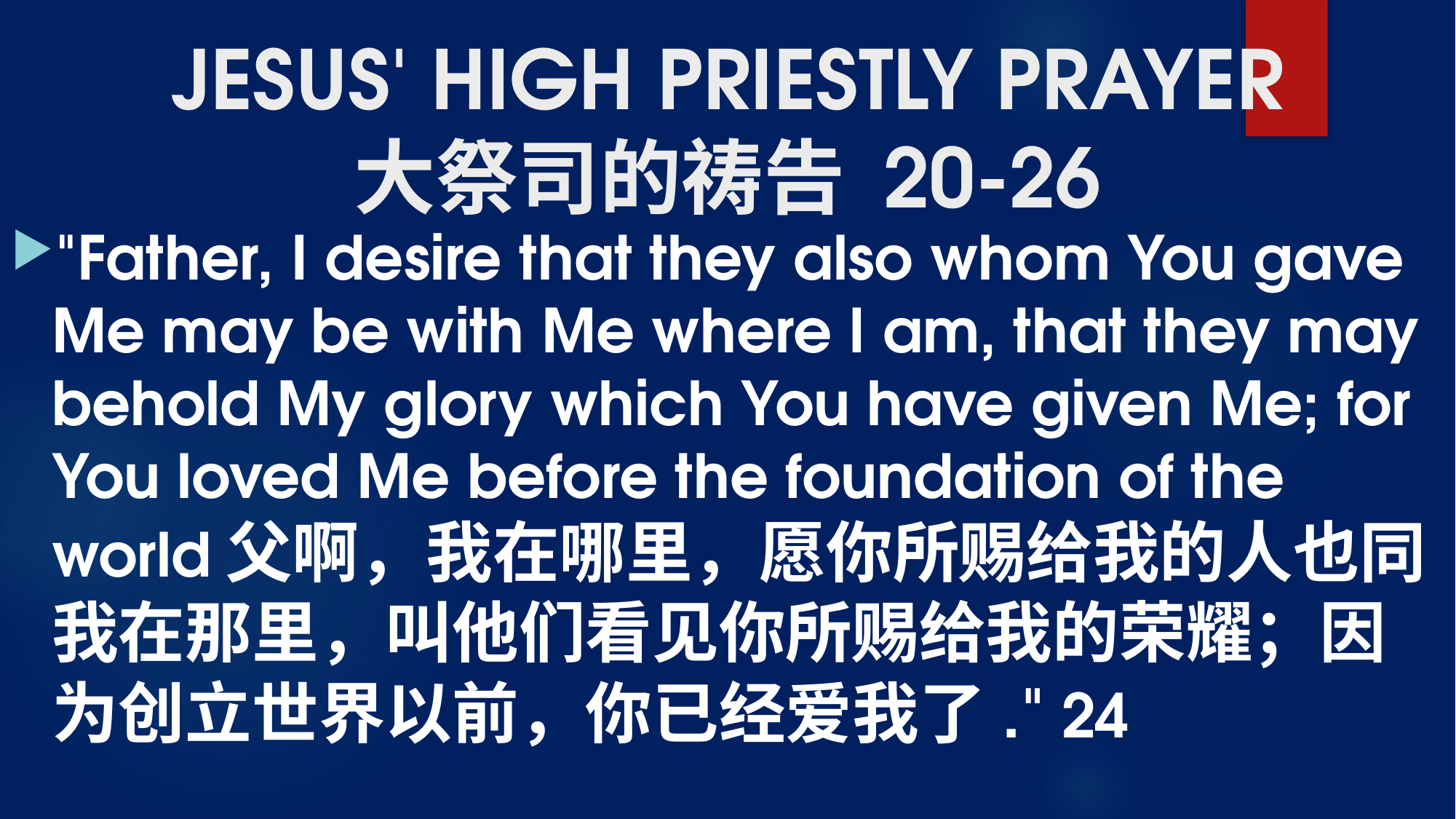

# JESUS' HIGH PRIESTLY PRAYER 大祭司的祷告 20-26
"Father, I desire that they also whom You gave Me may be with Me where I am, that they may behold My glory which You have given Me; for You loved Me before the foundation of the world父啊，我在哪里，愿你所赐给我的人也同我在那里，叫他们看见你所赐给我的荣耀；因为创立世界以前，你已经爱我了." 24